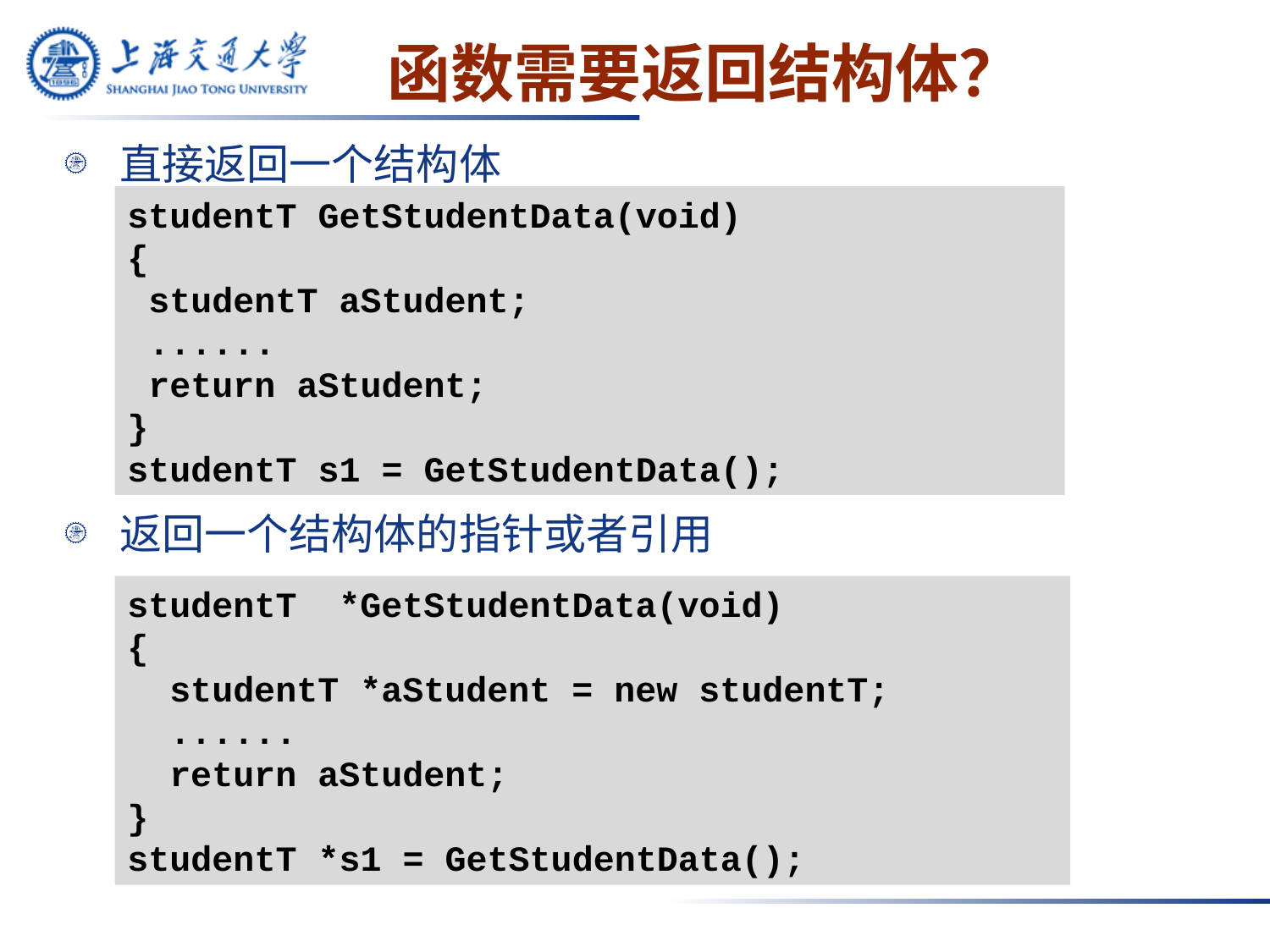

# 函数需要返回结构体？
直接返回一个结构体

返回一个结构体的指针或者引用
studentT GetStudentData(void)
{
 studentT aStudent;
 ......
 return aStudent;
}
studentT s1 = GetStudentData();
studentT  *GetStudentData(void)
{
  studentT *aStudent = new studentT;
  ......
  return aStudent;
}
studentT *s1 = GetStudentData();